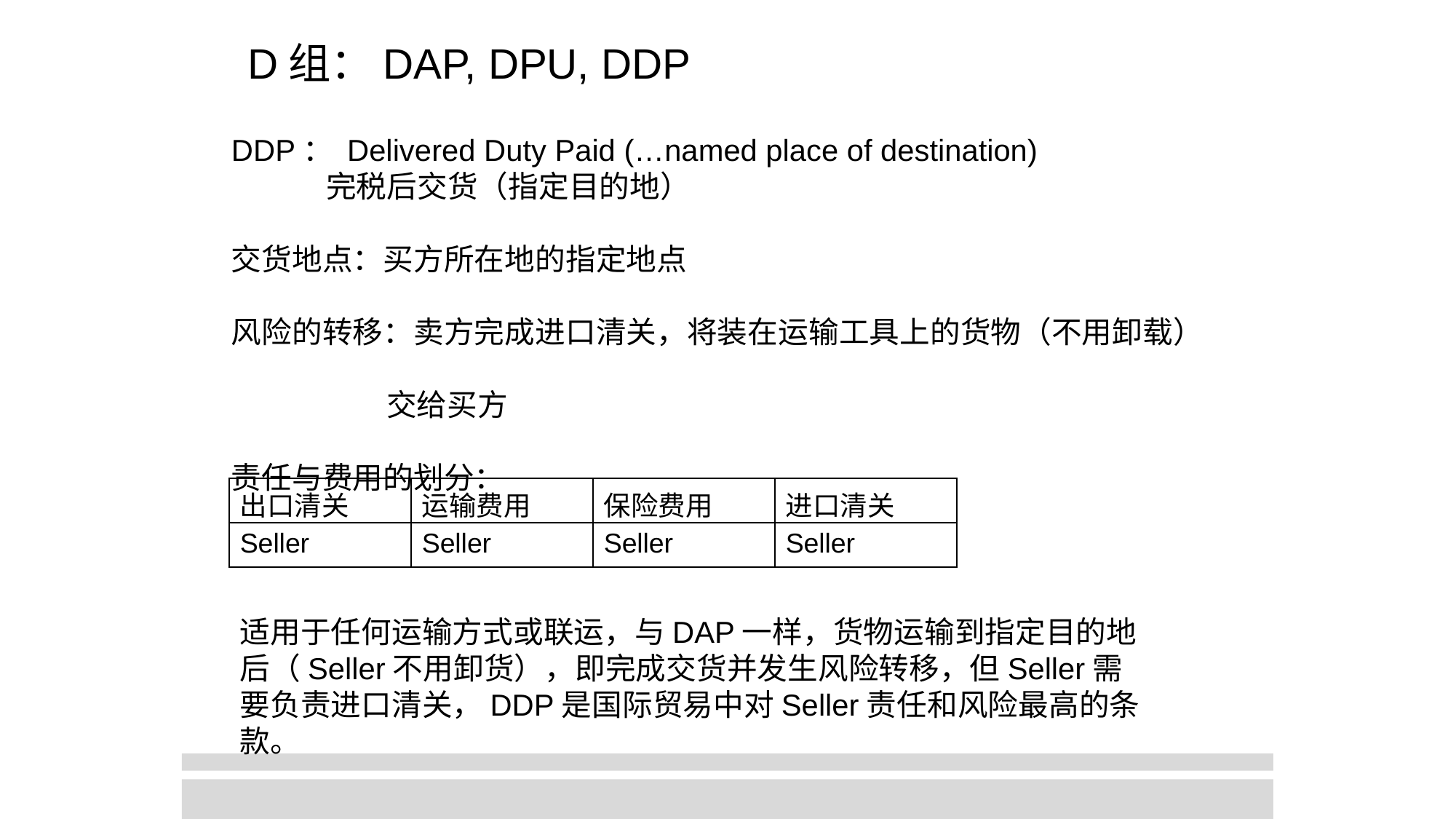

D组：DAP, DPU, DDP
DDP： Delivered Duty Paid (…named place of destination)
             完税后交货（指定目的地）

交货地点：买方所在地的指定地点

风险的转移：卖方完成进口清关，将装在运输工具上的货物（不用卸载）
                      交给买方

责任与费用的划分：

| 出口清关 | 运输费用 | 保险费用 | 进口清关 |
| --- | --- | --- | --- |
| Seller | Seller | Seller | Seller |
适用于任何运输方式或联运，与DAP一样，货物运输到指定目的地后（Seller不用卸货），即完成交货并发生风险转移，但Seller需要负责进口清关，DDP是国际贸易中对Seller责任和风险最高的条款。